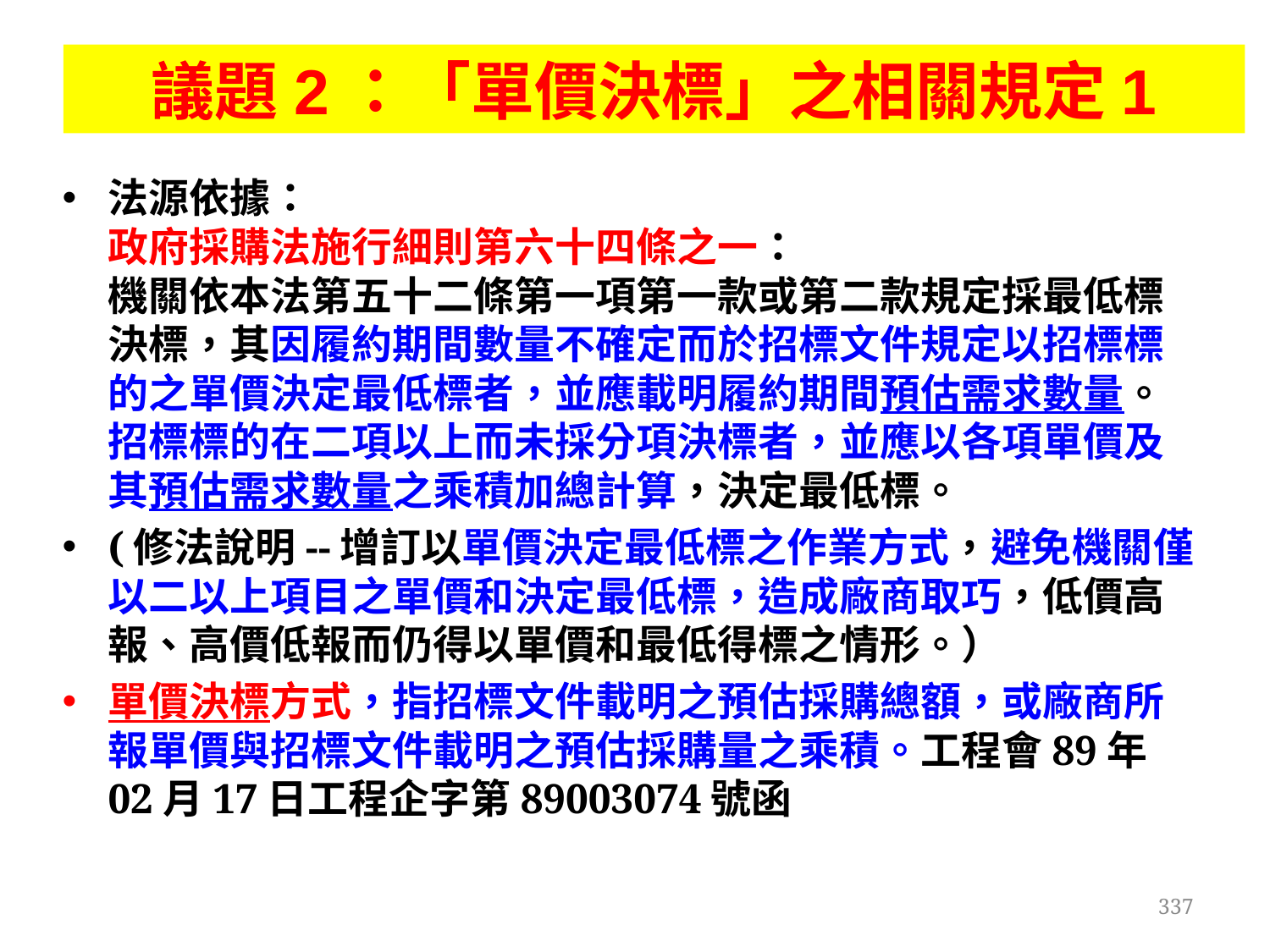

#
議題2：「單價決標」之相關規定1
法源依據：
政府採購法施行細則第六十四條之一：
機關依本法第五十二條第一項第一款或第二款規定採最低標決標，其因履約期間數量不確定而於招標文件規定以招標標的之單價決定最低標者，並應載明履約期間預估需求數量。招標標的在二項以上而未採分項決標者，並應以各項單價及其預估需求數量之乘積加總計算，決定最低標。
(修法說明--增訂以單價決定最低標之作業方式，避免機關僅以二以上項目之單價和決定最低標，造成廠商取巧，低價高報、高價低報而仍得以單價和最低得標之情形。）
單價決標方式，指招標文件載明之預估採購總額，或廠商所報單價與招標文件載明之預估採購量之乘積。工程會89年02月17日工程企字第89003074號函

337